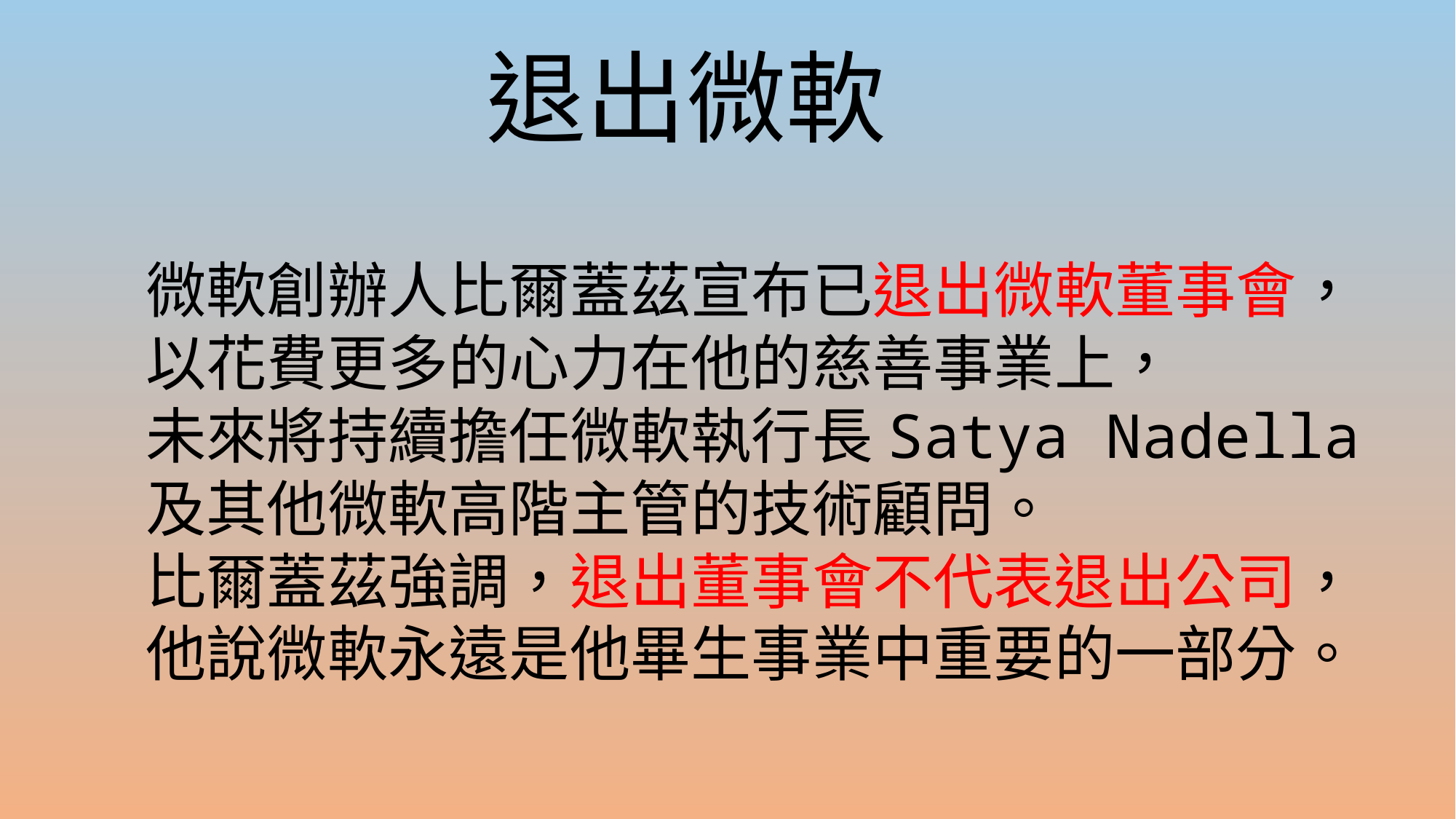

退出微軟
微軟創辦人比爾蓋茲宣布已退出微軟董事會，
以花費更多的心力在他的慈善事業上，
未來將持續擔任微軟執行長Satya Nadella
及其他微軟高階主管的技術顧問。
比爾蓋茲強調，退出董事會不代表退出公司，
他說微軟永遠是他畢生事業中重要的一部分。